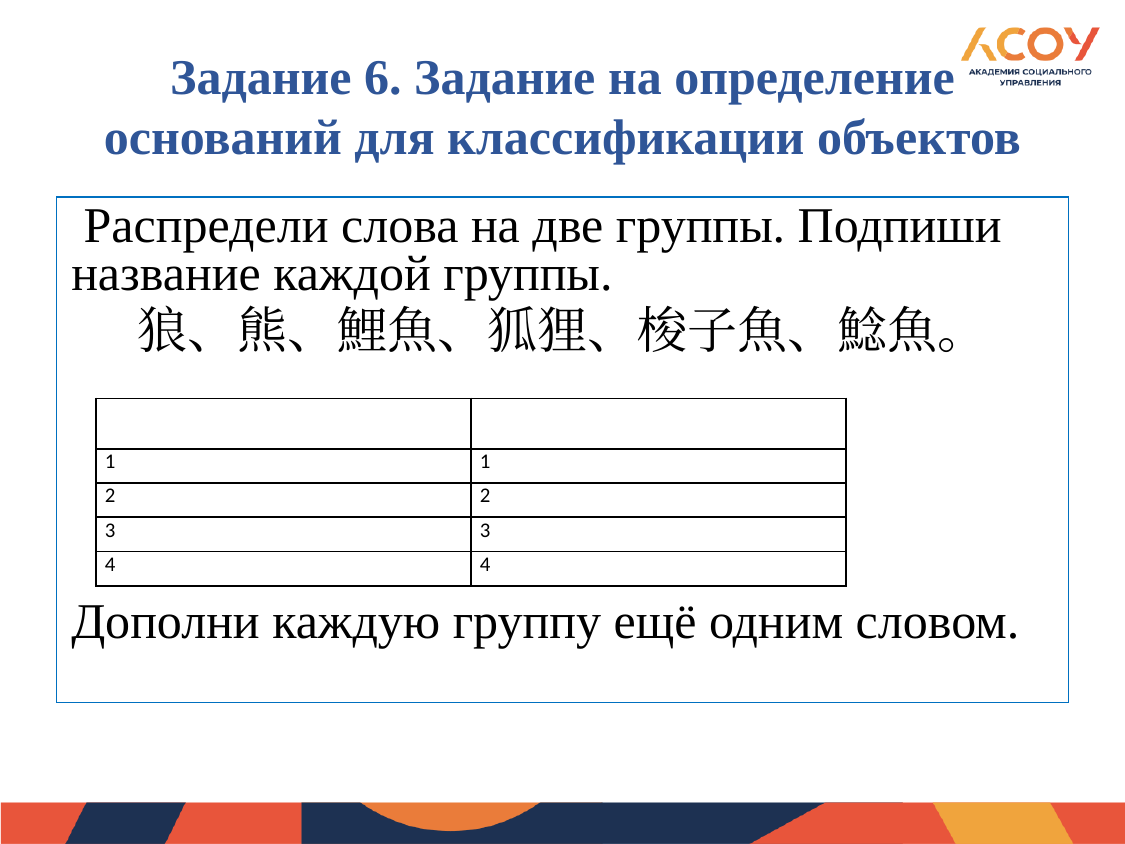

# Задание 6. Задание на определение оснований для классификации объектов
 Распредели слова на две группы. Подпиши название каждой группы.
狼、熊、鯉魚、狐狸、梭子魚、鯰魚。

Дополни каждую группу ещё одним словом.

|  |  |
| --- | --- |
| 1 | 1 |
| 2 | 2 |
| 3 | 3 |
| 4 | 4 |